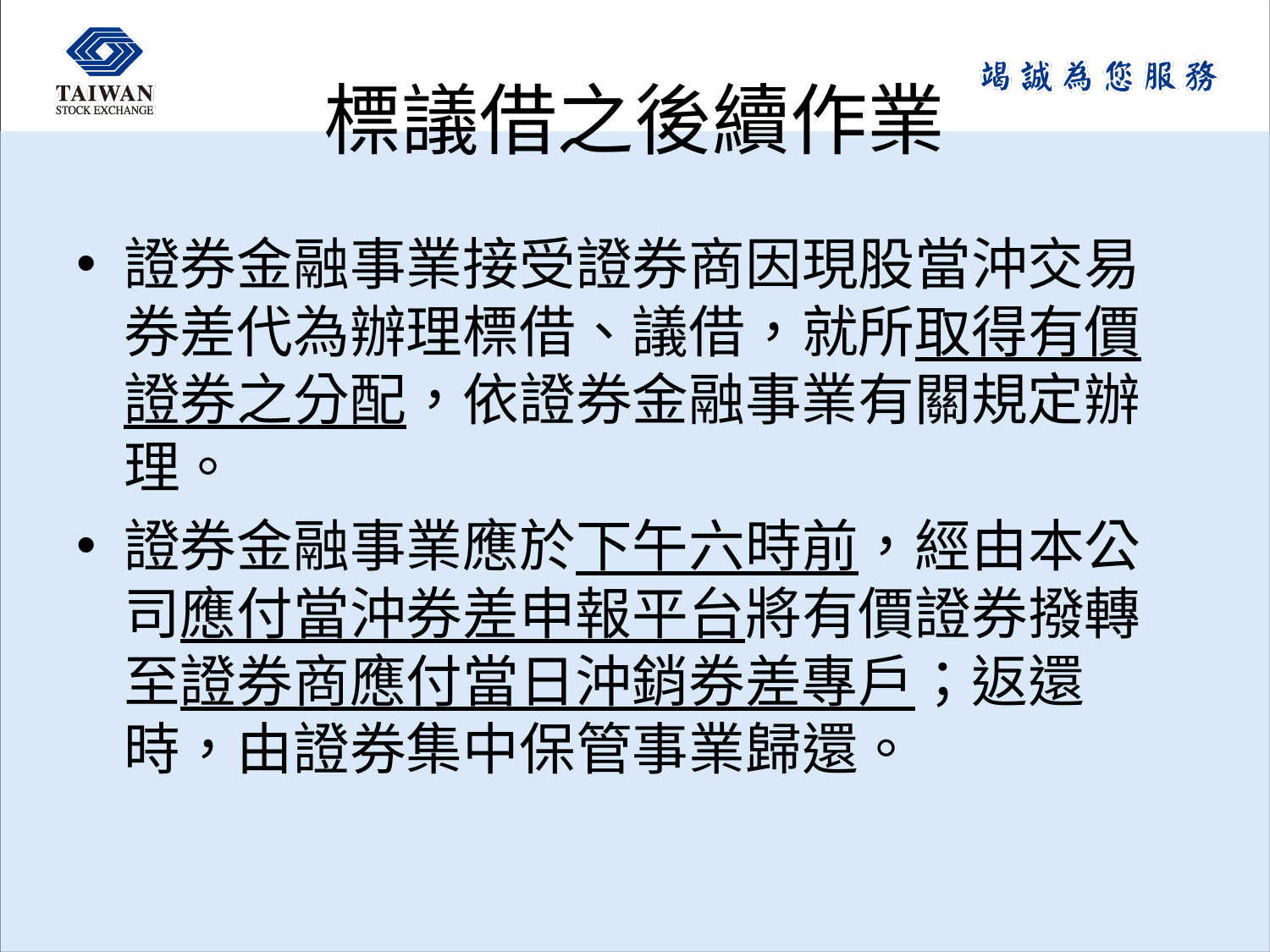

# 標議借之後續作業
證券金融事業接受證券商因現股當沖交易券差代為辦理標借、議借，就所取得有價證券之分配，依證券金融事業有關規定辦理。
證券金融事業應於下午六時前，經由本公司應付當沖券差申報平台將有價證券撥轉至證券商應付當日沖銷券差專戶；返還時，由證券集中保管事業歸還。